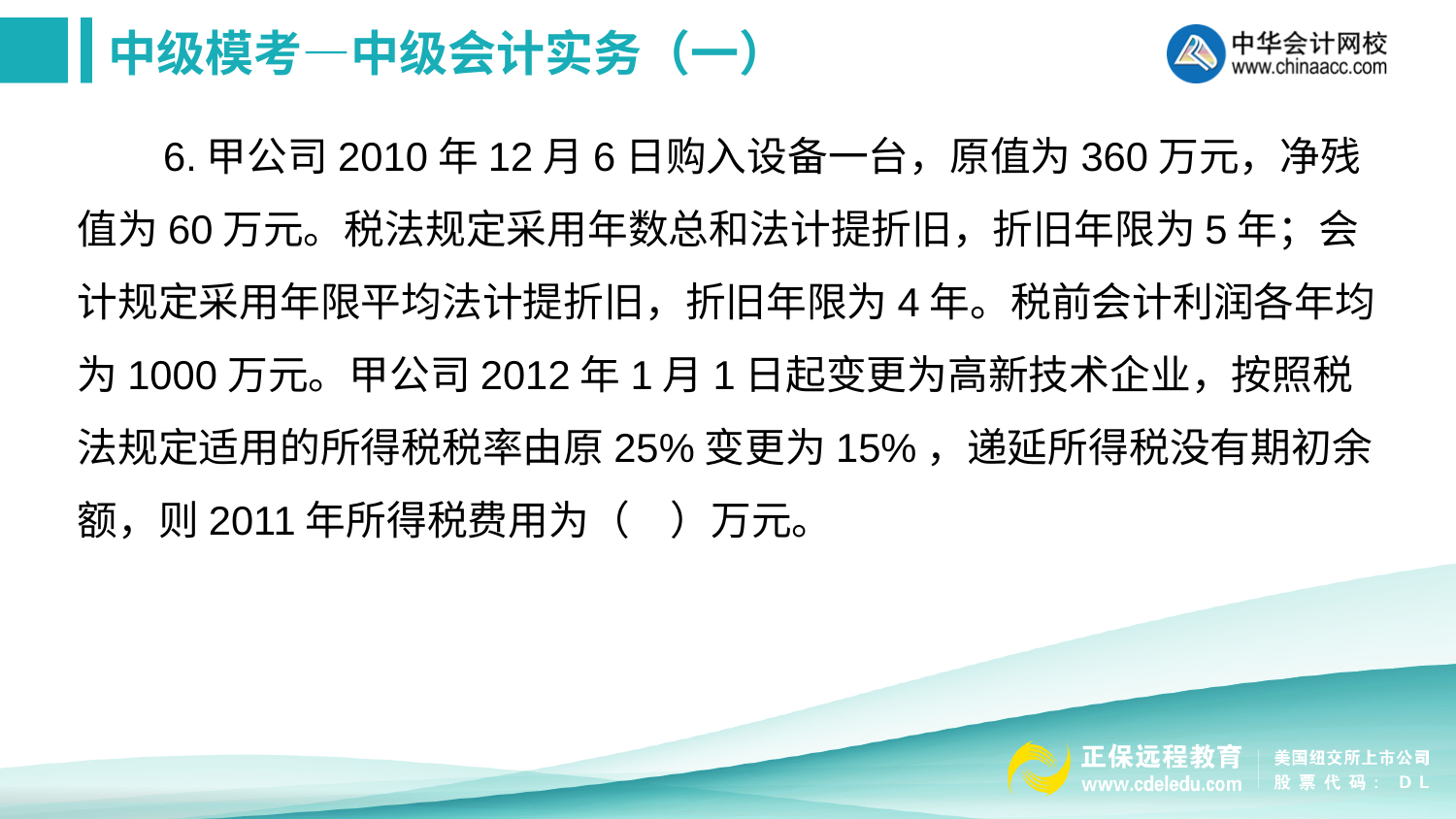

6.甲公司2010年12月6日购入设备一台，原值为360万元，净残值为60万元。税法规定采用年数总和法计提折旧，折旧年限为5年；会计规定采用年限平均法计提折旧，折旧年限为4年。税前会计利润各年均为1000万元。甲公司2012年1月1日起变更为高新技术企业，按照税法规定适用的所得税税率由原25%变更为15%，递延所得税没有期初余额，则2011年所得税费用为（　）万元。